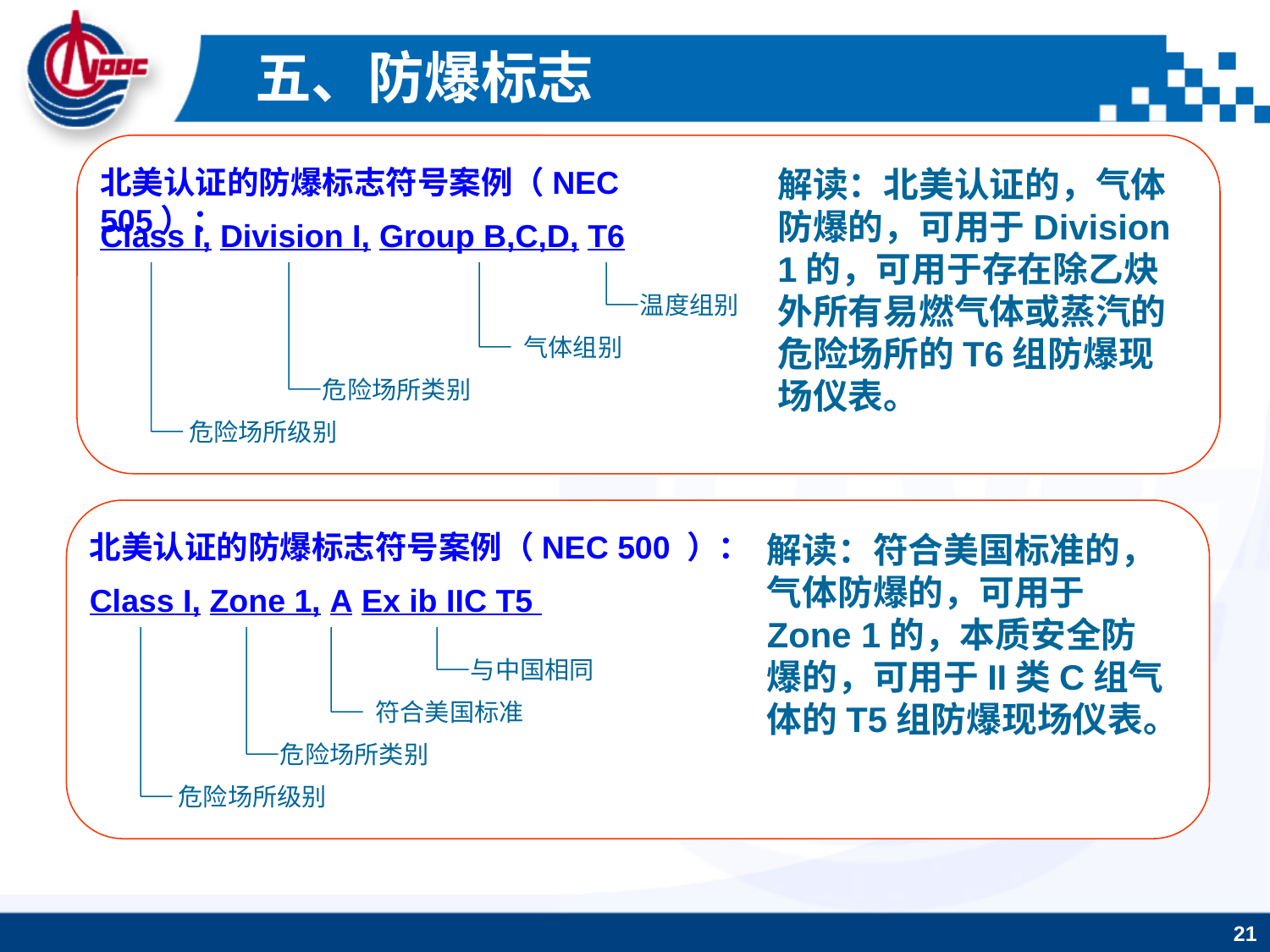

五、防爆标志

北美认证的防爆标志符号案例（NEC 505）：
解读：北美认证的，气体防爆的，可用于Division 1的，可用于存在除乙炔外所有易燃气体或蒸汽的危险场所的T6组防爆现场仪表。
Class I, Division I, Group B,C,D, T6

温度组别

气体组别

危险场所类别

危险场所级别

北美认证的防爆标志符号案例（NEC 500 ）：
解读：符合美国标准的，气体防爆的，可用于Zone 1的，本质安全防爆的，可用于II类C组气体的T5组防爆现场仪表。
Class I, Zone 1, A Ex ib IIC T5

与中国相同

符合美国标准

危险场所类别

危险场所级别